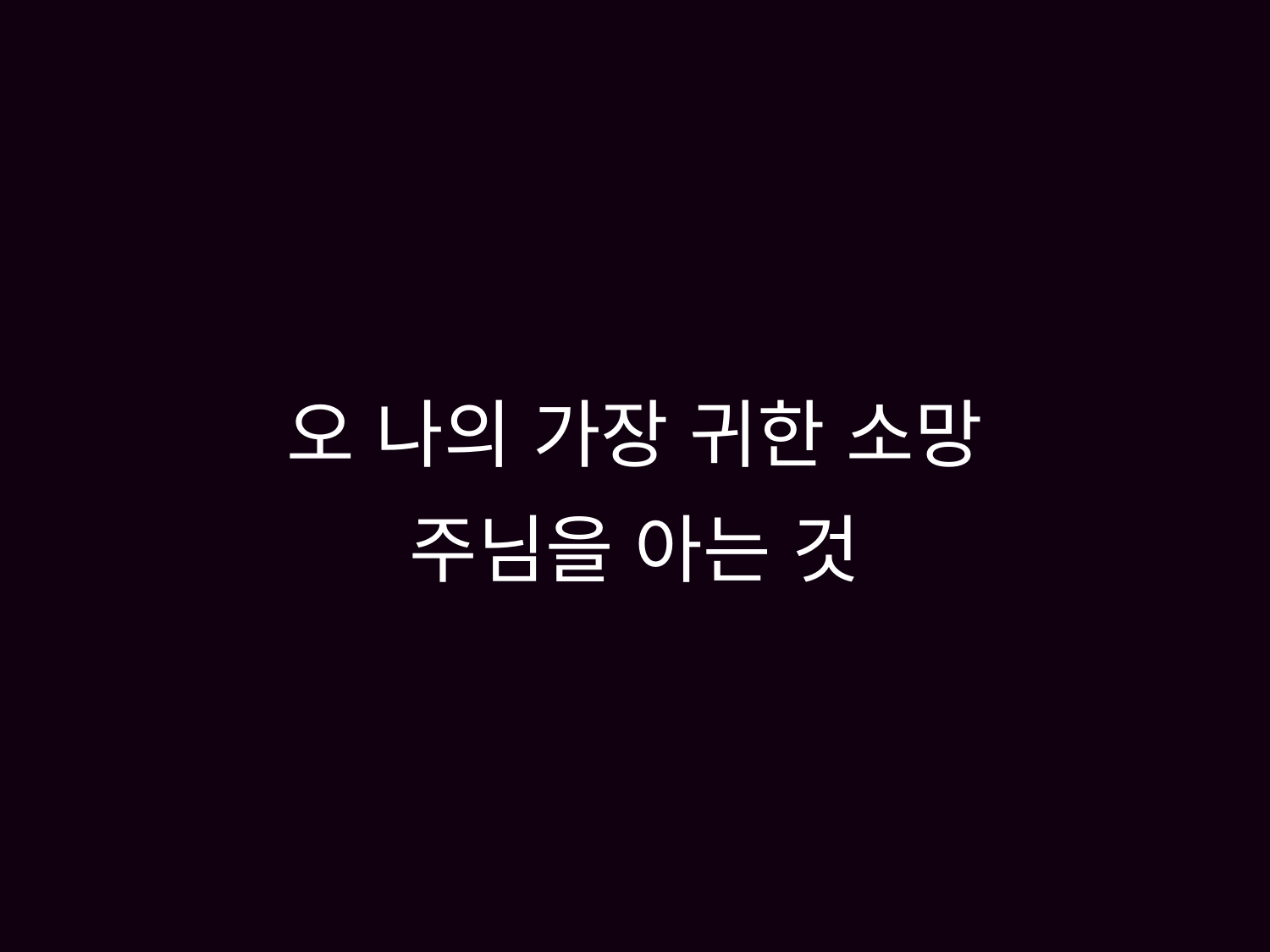

# 오 나의 가장 귀한 소망 주님을 아는 것